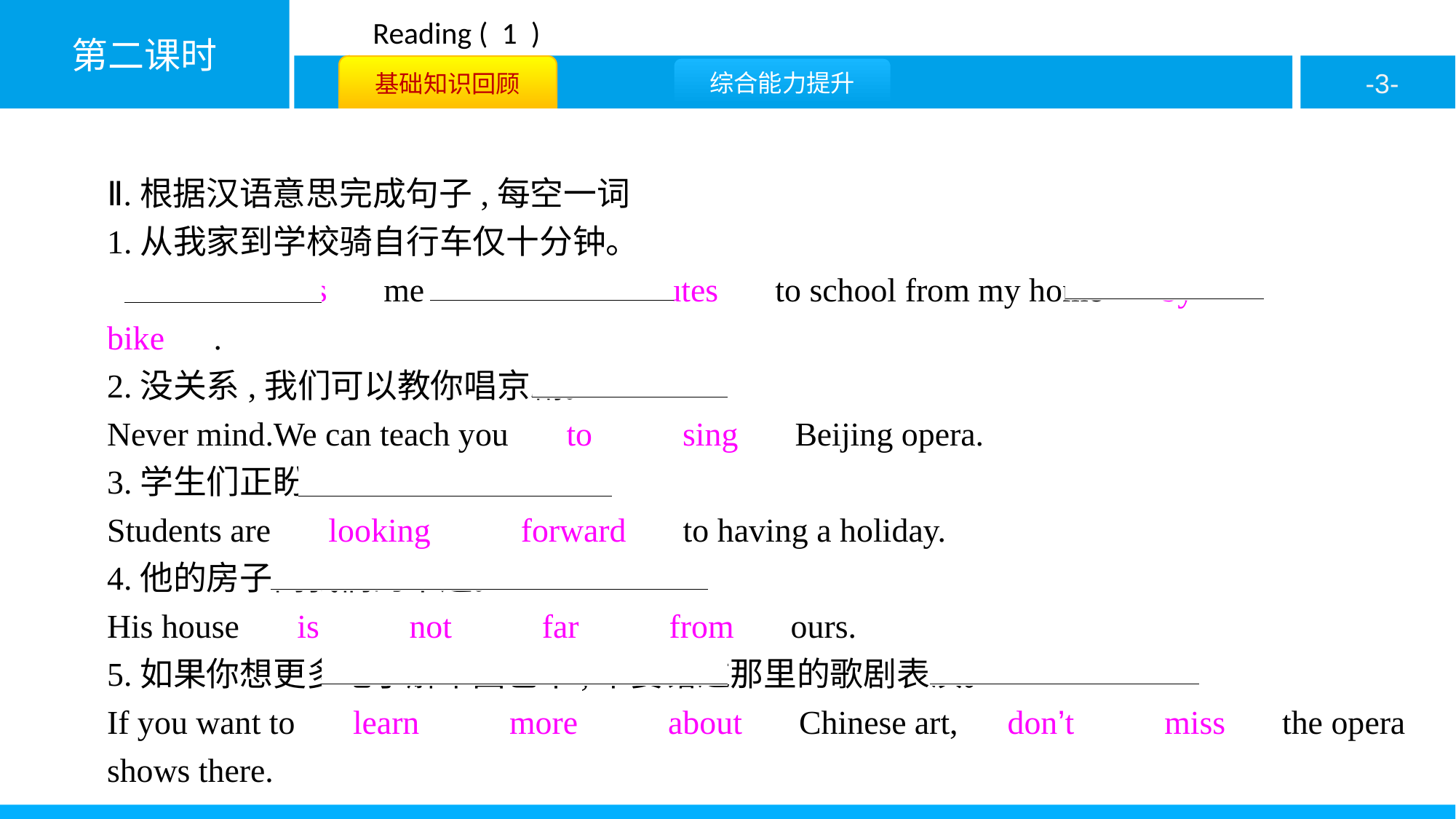

Ⅱ.根据汉语意思完成句子,每空一词
1.从我家到学校骑自行车仅十分钟。
　It　 　takes　 me 　ten　 　minutes　 to school from my home 　by　 　bike　.
2.没关系,我们可以教你唱京剧。
Never mind.We can teach you 　to　 　sing　 Beijing opera.
3.学生们正盼望有一个假期。
Students are 　looking　 　forward　 to having a holiday.
4.他的房子离我们的不远。
His house 　is　 　not　 　far　 　from　 ours.
5.如果你想更多地了解中国艺术,不要错过那里的歌剧表演。
If you want to 　learn　 　more　 　about　 Chinese art,　don’t　 　miss　 the opera shows there.